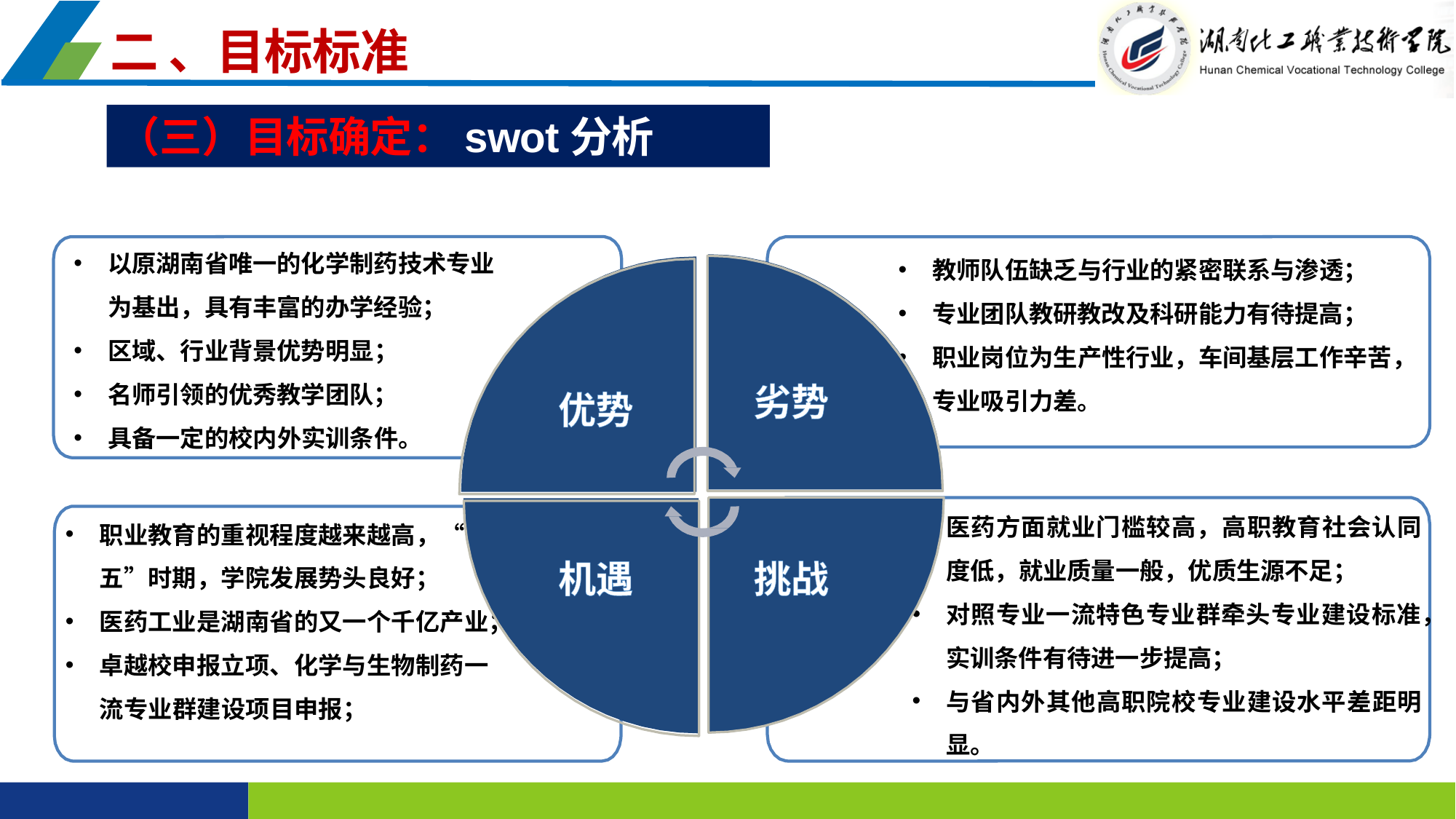

二 、目标标准

（三）目标确定：swot分析
以原湖南省唯一的化学制药技术专业为基出，具有丰富的办学经验；
区域、行业背景优势明显；
名师引领的优秀教学团队；
具备一定的校内外实训条件。

教师队伍缺乏与行业的紧密联系与渗透；
专业团队教研教改及科研能力有待提高；
职业岗位为生产性行业，车间基层工作辛苦，专业吸引力差。

劣势
优势

医药方面就业门槛较高，高职教育社会认同度低，就业质量一般，优质生源不足；
对照专业一流特色专业群牵头专业建设标准，实训条件有待进一步提高；
与省内外其他高职院校专业建设水平差距明显。

职业教育的重视程度越来越高，“十三五”时期，学院发展势头良好；
医药工业是湖南省的又一个千亿产业；
卓越校申报立项、化学与生物制药一流专业群建设项目申报；

机遇
挑战